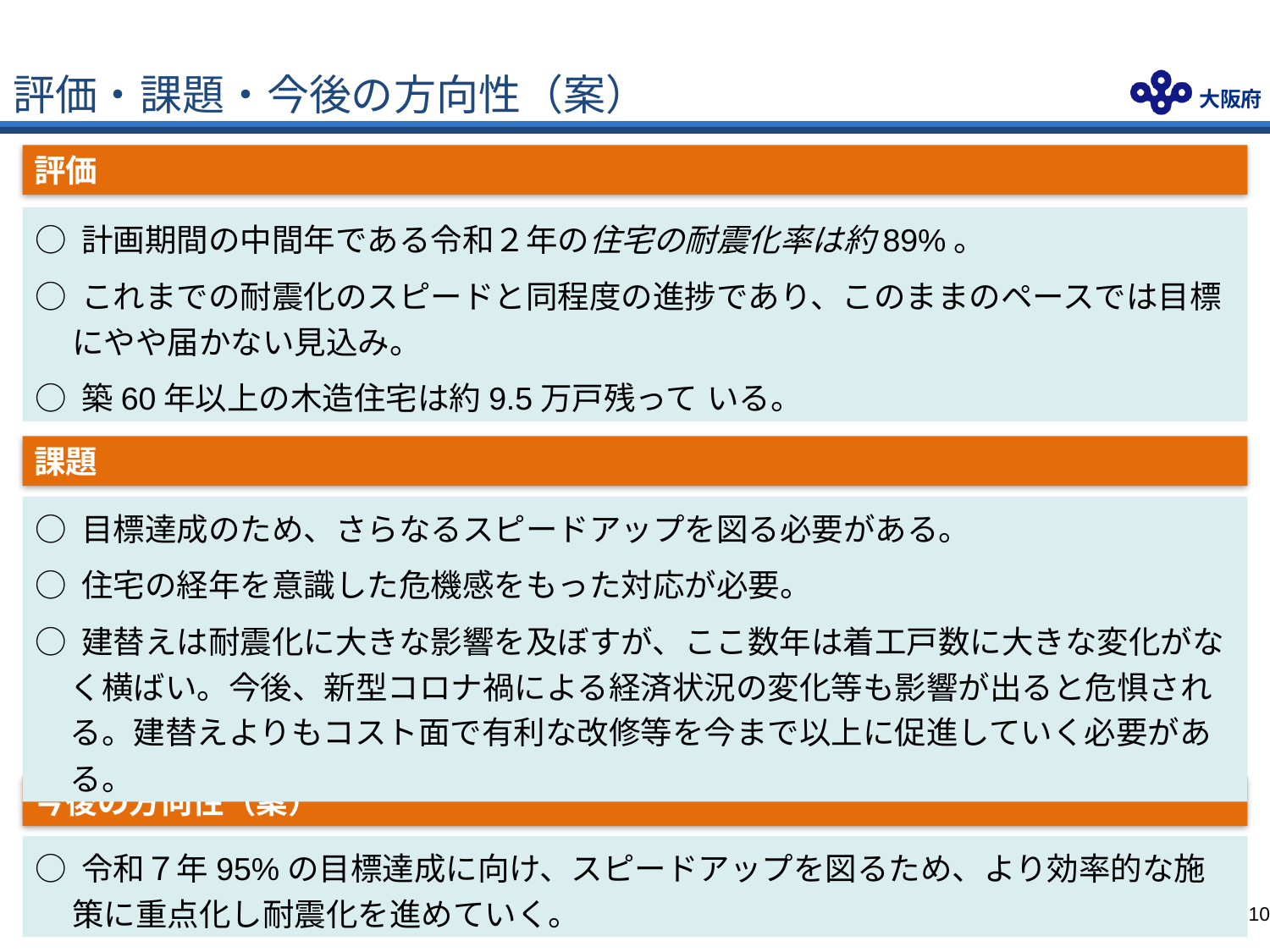

# 評価・課題・今後の方向性（案）
評価
○ 計画期間の中間年である令和２年の住宅の耐震化率は約89%。
○ これまでの耐震化のスピードと同程度の進捗であり、このままのペースでは目標にやや届かない見込み。
○ 築60年以上の木造住宅は約9.5万戸残って	いる。
課題
○ 目標達成のため、さらなるスピードアップを図る必要がある。
○ 住宅の経年を意識した危機感をもった対応が必要。
○ 建替えは耐震化に大きな影響を及ぼすが、ここ数年は着工戸数に大きな変化がなく横ばい。今後、新型コロナ禍による経済状況の変化等も影響が出ると危惧される。建替えよりもコスト面で有利な改修等を今まで以上に促進していく必要がある。
今後の方向性（案）
○ 令和７年95%の目標達成に向け、スピードアップを図るため、より効率的な施策に重点化し耐震化を進めていく。
10